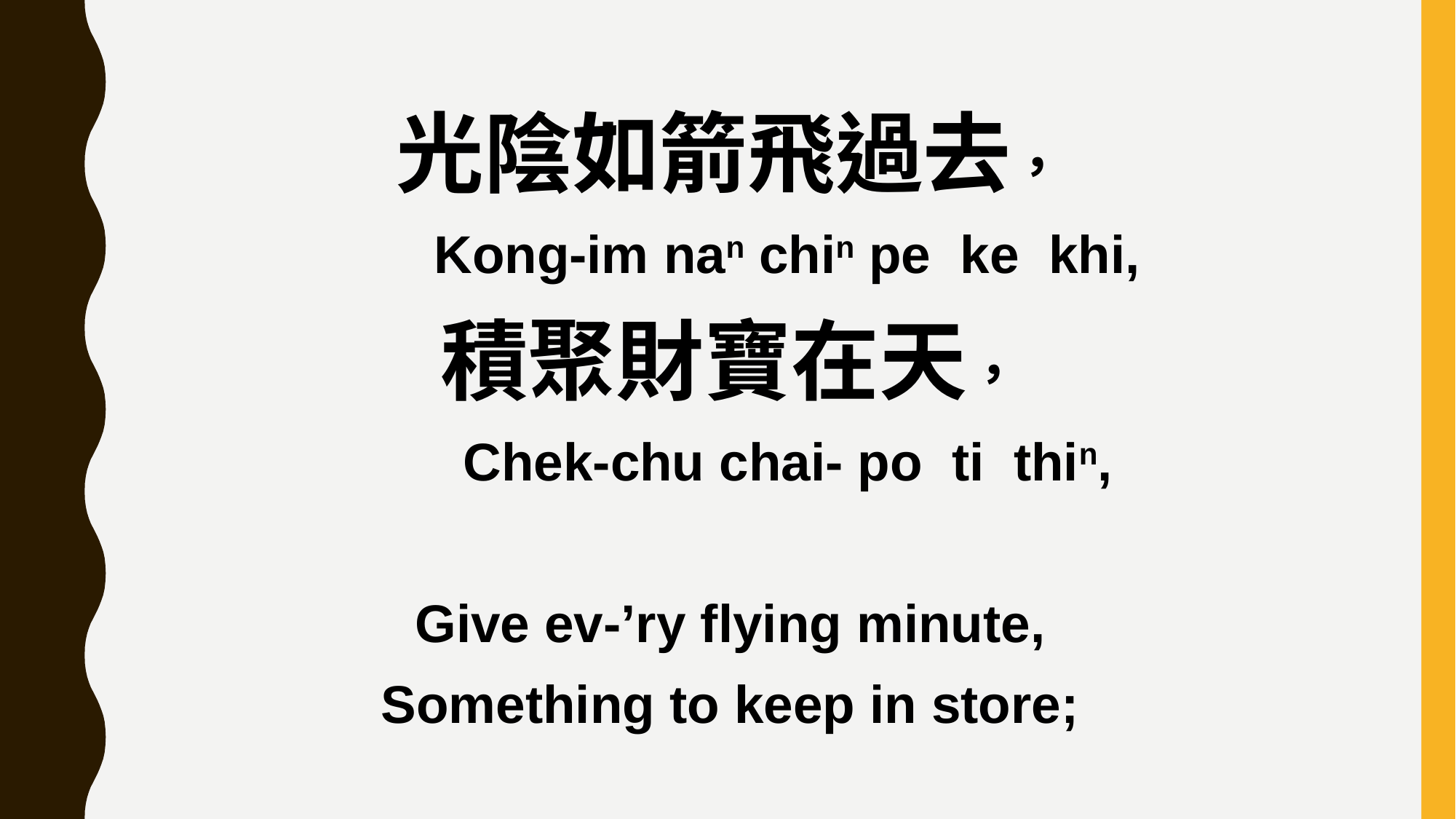

光陰如箭飛過去，
                Kong-im nan chin pe  ke  khi,
積聚財寶在天，
                  Chek-chu chai- po  ti  thin,

Give ev-’ry flying minute,
Something to keep in store;